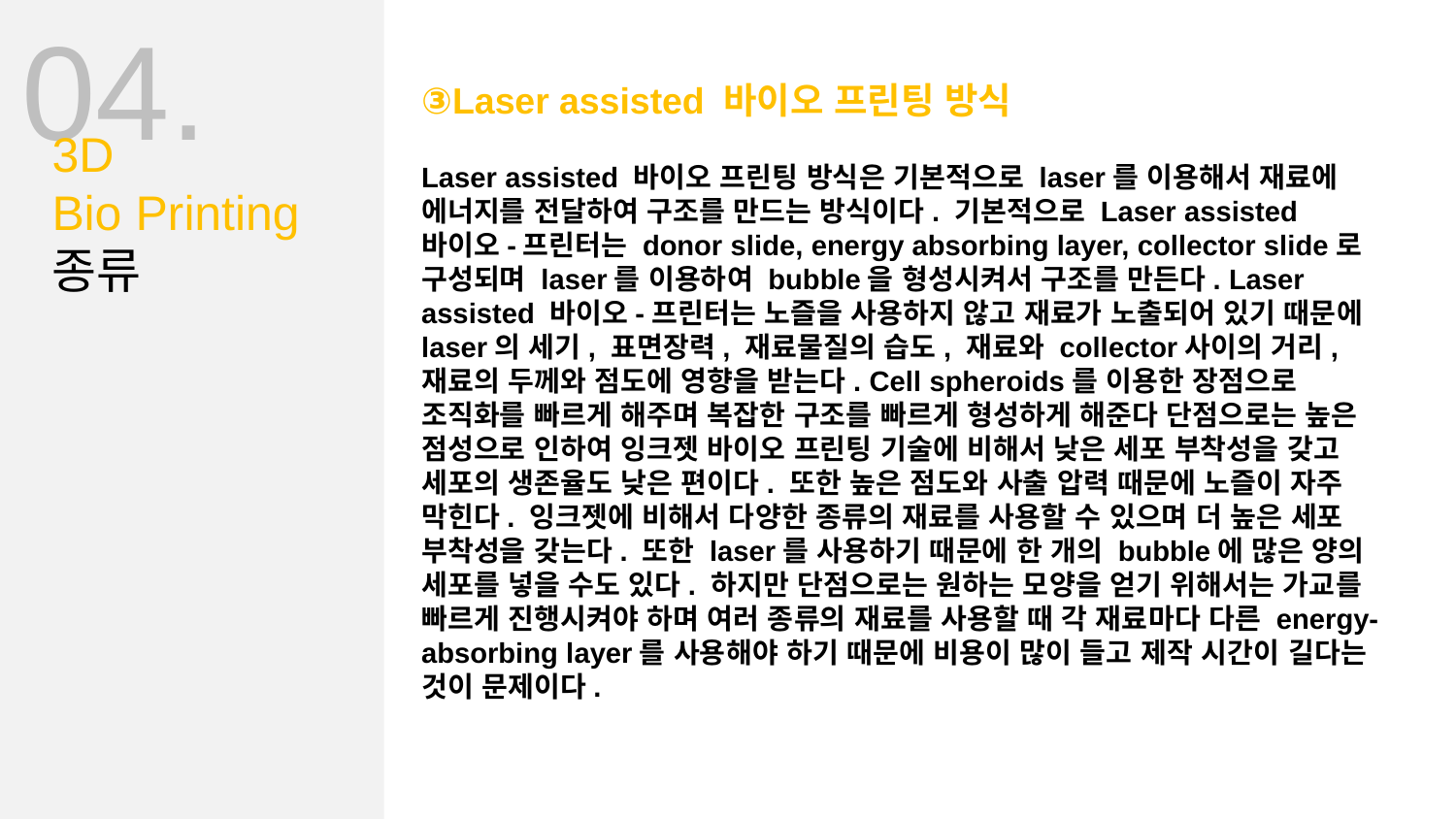

04.
③Laser assisted 바이오 프린팅 방식

Laser assisted 바이오 프린팅 방식은 기본적으로 laser를 이용해서 재료에 에너지를 전달하여 구조를 만드는 방식이다. 기본적으로 Laser assisted 바이오-프린터는 donor slide, energy absorbing layer, collector slide로 구성되며 laser를 이용하여 bubble을 형성시켜서 구조를 만든다. Laser assisted 바이오-프린터는 노즐을 사용하지 않고 재료가 노출되어 있기 때문에 laser의 세기, 표면장력, 재료물질의 습도, 재료와 collector사이의 거리, 재료의 두께와 점도에 영향을 받는다. Cell spheroids를 이용한 장점으로 조직화를 빠르게 해주며 복잡한 구조를 빠르게 형성하게 해준다 단점으로는 높은 점성으로 인하여 잉크젯 바이오 프린팅 기술에 비해서 낮은 세포 부착성을 갖고 세포의 생존율도 낮은 편이다. 또한 높은 점도와 사출 압력 때문에 노즐이 자주 막힌다. 잉크젯에 비해서 다양한 종류의 재료를 사용할 수 있으며 더 높은 세포 부착성을 갖는다. 또한 laser를 사용하기 때문에 한 개의 bubble에 많은 양의 세포를 넣을 수도 있다. 하지만 단점으로는 원하는 모양을 얻기 위해서는 가교를 빠르게 진행시켜야 하며 여러 종류의 재료를 사용할 때 각 재료마다 다른 energy-absorbing layer를 사용해야 하기 때문에 비용이 많이 들고 제작 시간이 길다는 것이 문제이다.

3D
Bio Printing
종류